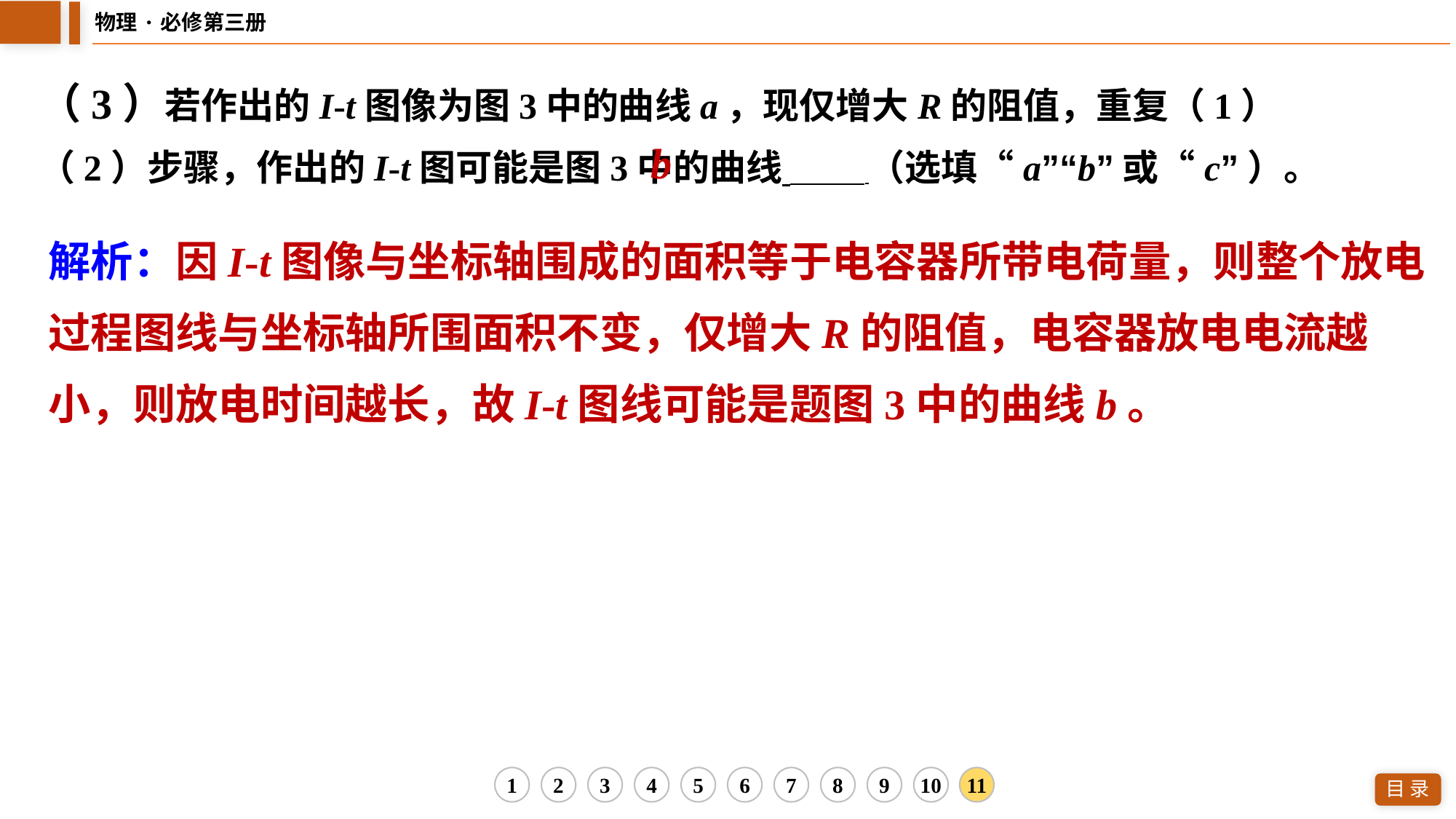

（3）若作出的I-t图像为图3中的曲线a，现仅增大R的阻值，重复（1）（2）步骤，作出的I-t图可能是图3中的曲线              （选填“a”“b”或“c”）。
b
解析：因I-t图像与坐标轴围成的面积等于电容器所带电荷量，则整个放电
过程图线与坐标轴所围面积不变，仅增大R的阻值，电容器放电电流越
小，则放电时间越长，故I-t图线可能是题图3中的曲线b。
1
2
3
4
5
6
7
8
9
10
11